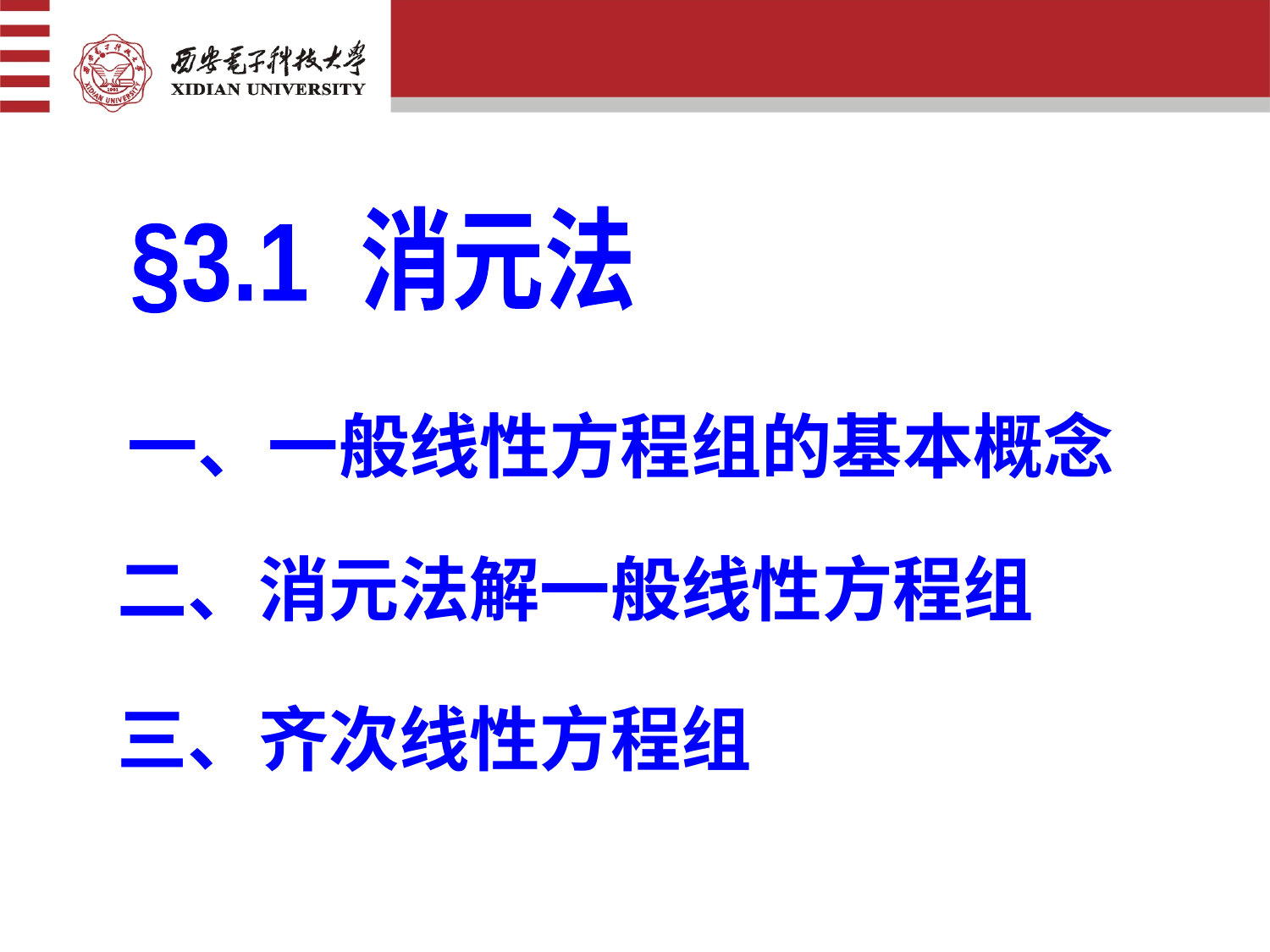

§3.1  消元法
一、一般线性方程组的基本概念
二、消元法解一般线性方程组
三、齐次线性方程组